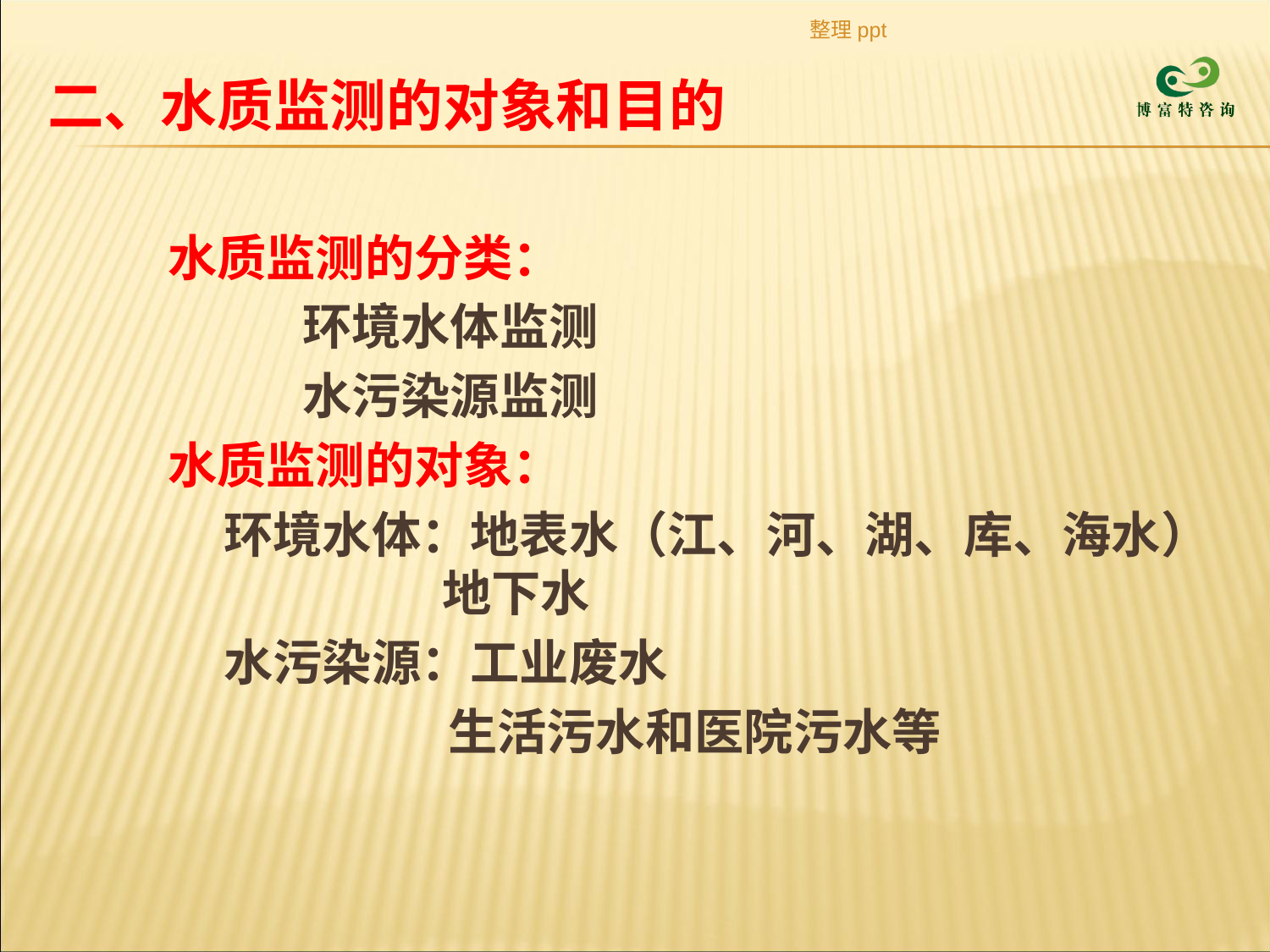

整理ppt
二、水质监测的对象和目的

    水质监测的分类：
                环境水体监测
                水污染源监测
    水质监测的对象：
         环境水体：地表水（江、河、湖、库、海水）
                          地下水
         水污染源：工业废水
                             生活污水和医院污水等
4